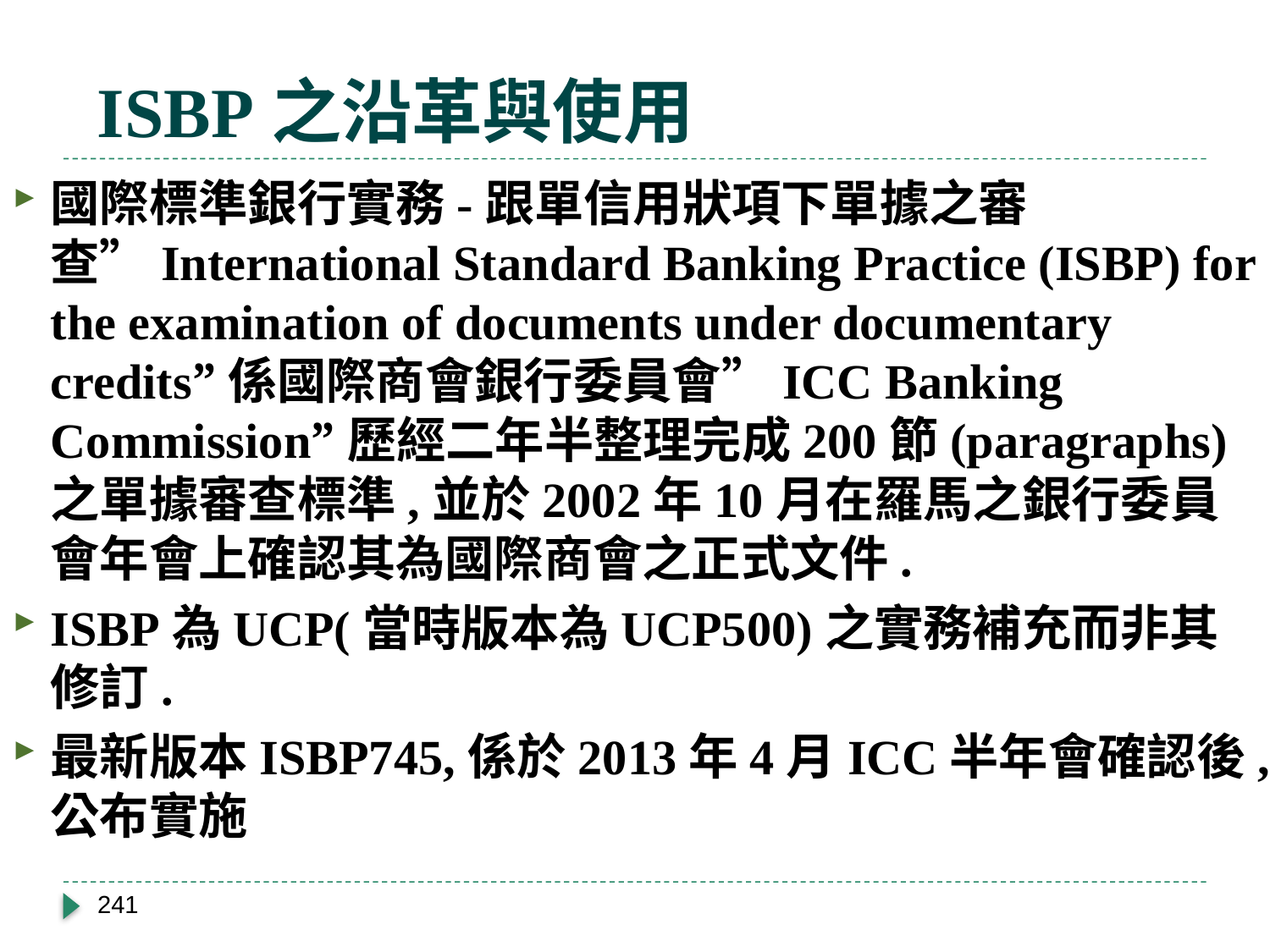

# ISBP之沿革與使用
國際標準銀行實務-跟單信用狀項下單據之審查”International Standard Banking Practice (ISBP) for the examination of documents under documentary credits”係國際商會銀行委員會”ICC Banking Commission”歷經二年半整理完成200節(paragraphs)之單據審查標準,並於2002年10月在羅馬之銀行委員會年會上確認其為國際商會之正式文件.
ISBP為UCP(當時版本為UCP500)之實務補充而非其修訂.
最新版本ISBP745,係於2013年4月ICC半年會確認後,公布實施
241